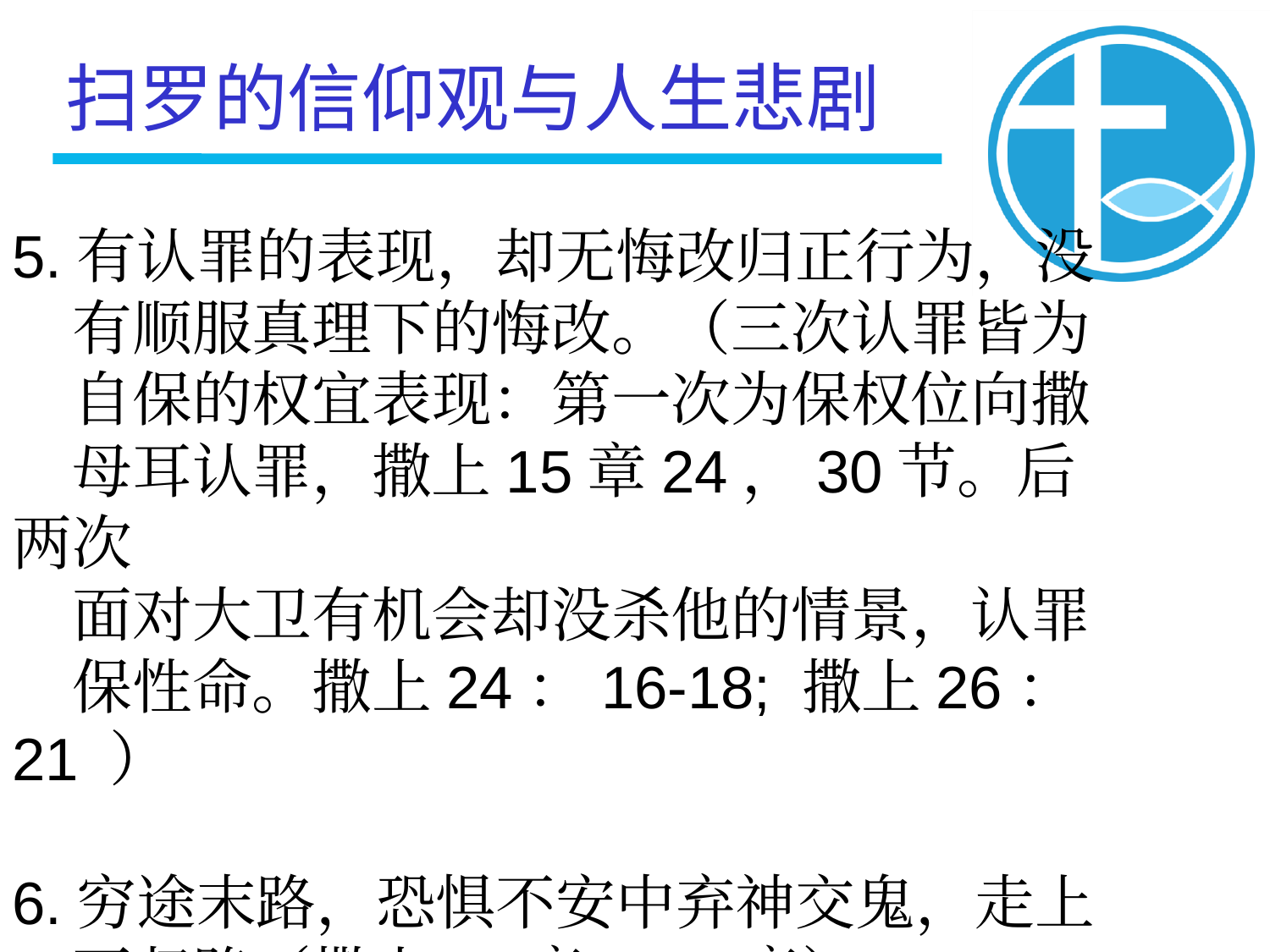

扫罗的信仰观与人生悲剧
5.有认罪的表现，却无悔改归正行为，没
   有顺服真理下的悔改。（三次认罪皆为
   自保的权宜表现：第一次为保权位向撒
   母耳认罪，撒上15章24，30节。后两次
   面对大卫有机会却没杀他的情景，认罪
   保性命。撒上24：16-18; 撒上26：21 ）

6.穷途末路，恐惧不安中弃神交鬼，走上
   不归路（撒上28章，31章）。